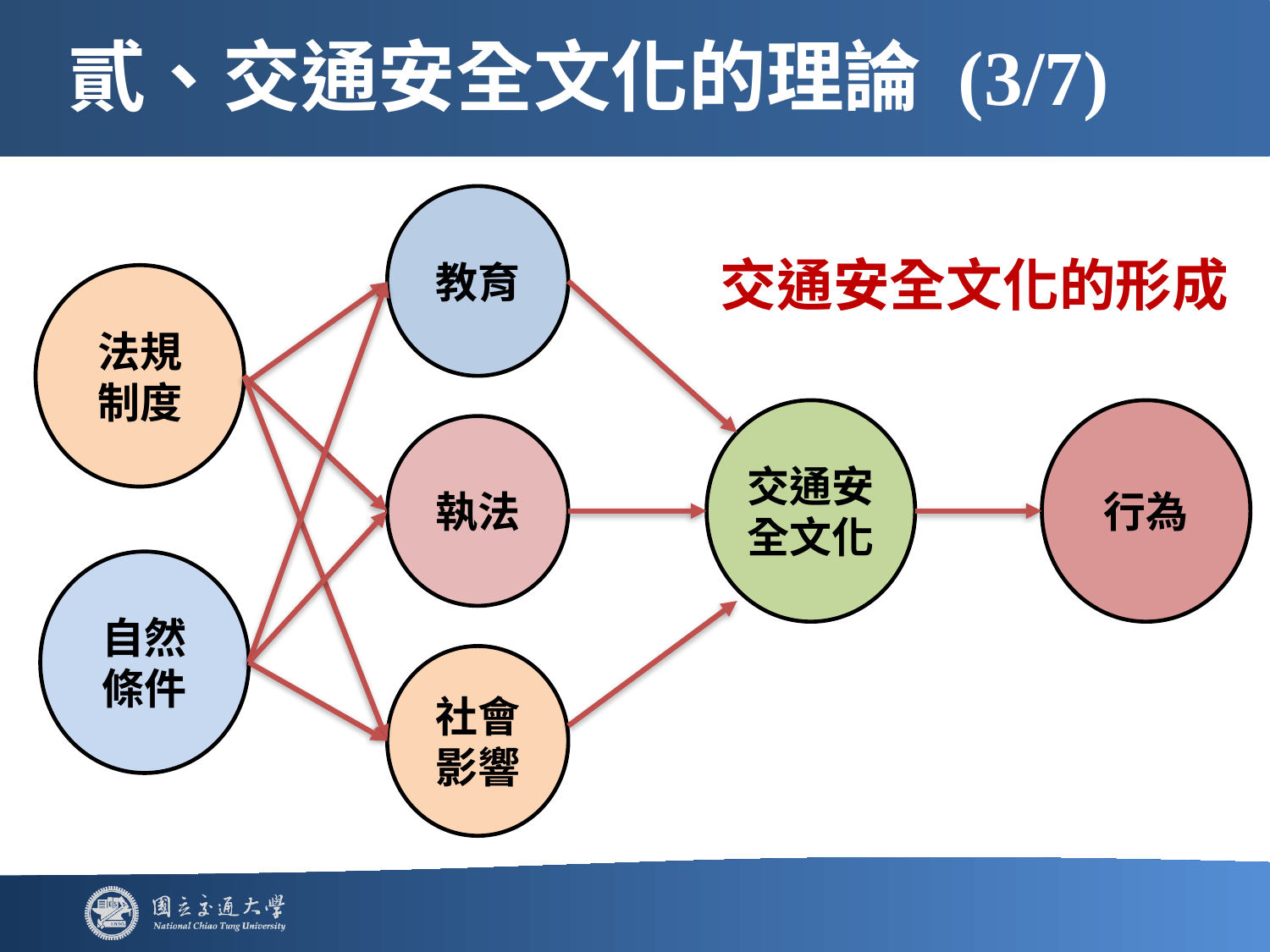

# 貳、交通安全文化的理論 (3/7)
教育
法規
制度
交通安全文化
行為
執法
自然
條件
社會影響
交通安全文化的形成